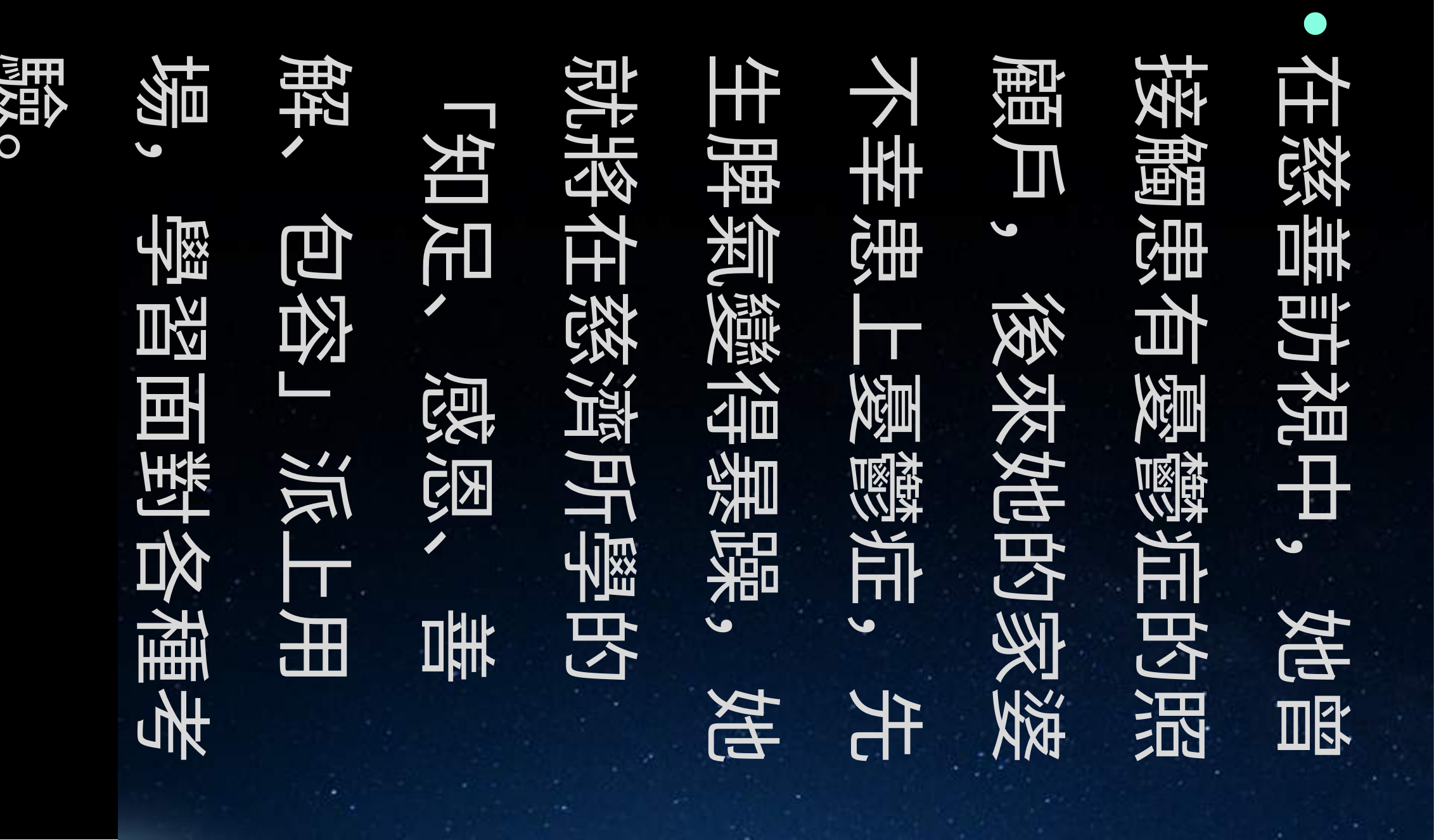

在慈善訪視中，她曾接觸患有憂鬱症的照顧戶，後來她的家婆不幸患上憂鬱症，先生脾氣變得暴躁，她就將在慈濟所學的「知足、感恩、善解、包容」派上用場，學習面對各種考驗。